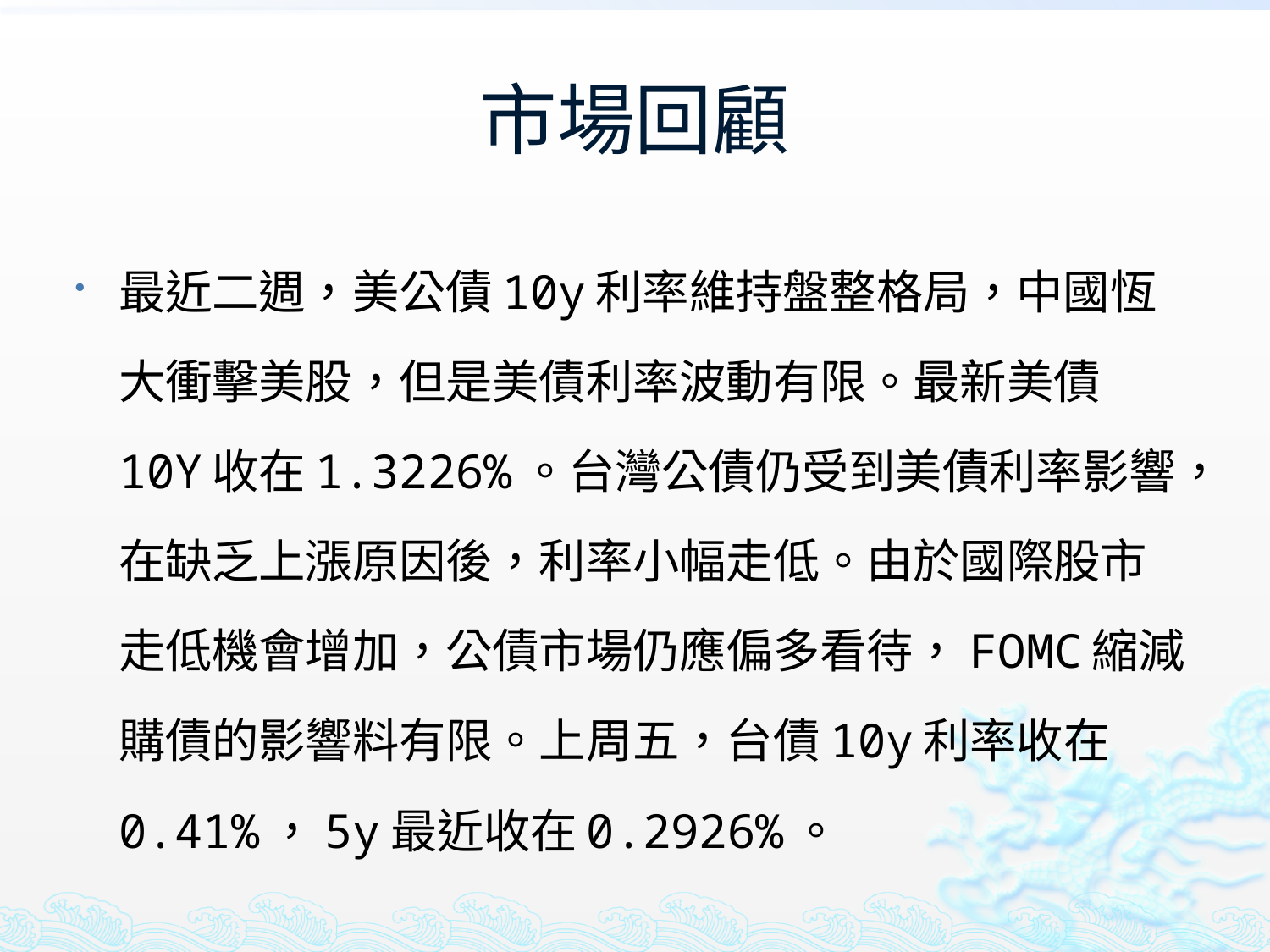

# 市場回顧
最近二週，美公債10y利率維持盤整格局，中國恆大衝擊美股，但是美債利率波動有限。最新美債10Y收在1.3226%。台灣公債仍受到美債利率影響，在缺乏上漲原因後，利率小幅走低。由於國際股市走低機會增加，公債市場仍應偏多看待，FOMC縮減購債的影響料有限。上周五，台債10y利率收在0.41%，5y最近收在0.2926%。